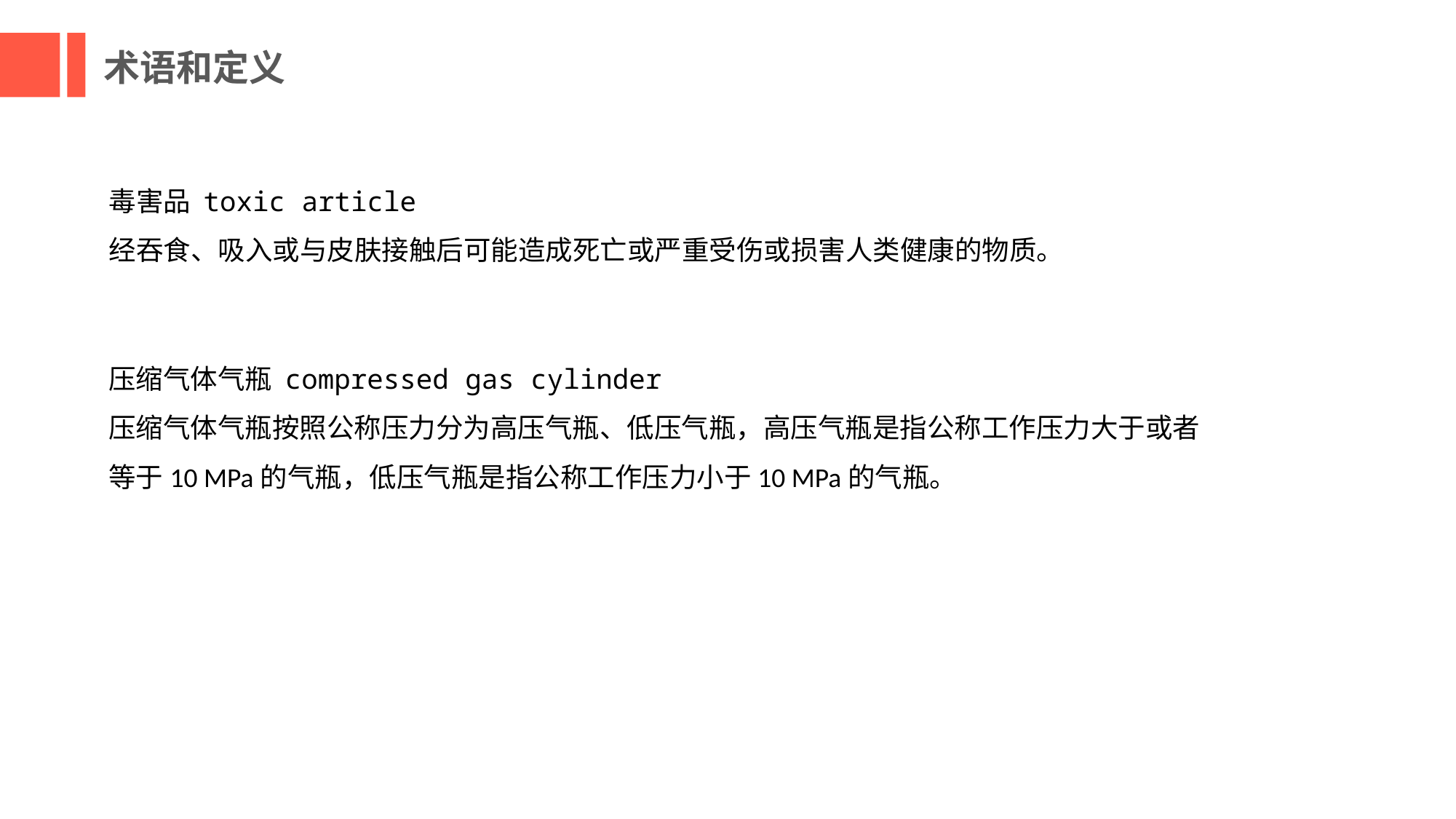

术语和定义
毒害品 toxic article
经吞食、吸入或与皮肤接触后可能造成死亡或严重受伤或损害人类健康的物质。
压缩气体气瓶 compressed gas cylinder
压缩气体气瓶按照公称压力分为高压气瓶、低压气瓶，高压气瓶是指公称工作压力大于或者等于10 MPa的气瓶，低压气瓶是指公称工作压力小于10 MPa的气瓶。